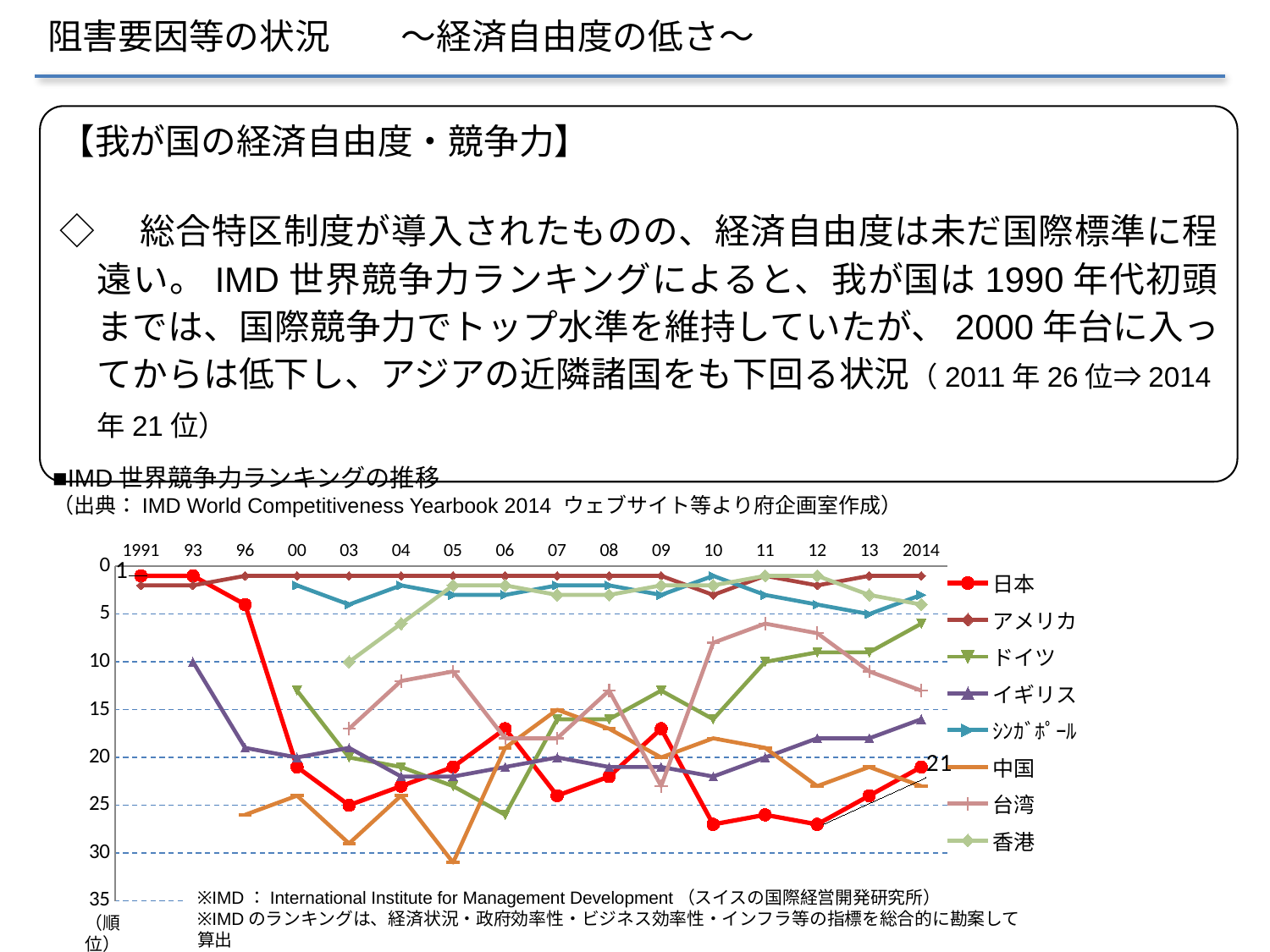

阻害要因等の状況　　～経済自由度の低さ～
【我が国の経済自由度・競争力】

◇　総合特区制度が導入されたものの、経済自由度は未だ国際標準に程遠い。IMD世界競争力ランキングによると、我が国は1990年代初頭までは、国際競争力でトップ水準を維持していたが、2000年台に入ってからは低下し、アジアの近隣諸国をも下回る状況（2011年26位⇒2014年21位）

■IMD世界競争力ランキングの推移
（出典：IMD World Competitiveness Yearbook 2014 ウェブサイト等より府企画室作成）

[unsupported chart]

※IMD：International Institute for Management Development（スイスの国際経営開発研究所）
※IMDのランキングは、経済状況・政府効率性・ビジネス効率性・インフラ等の指標を総合的に勘案して算出
（順位）